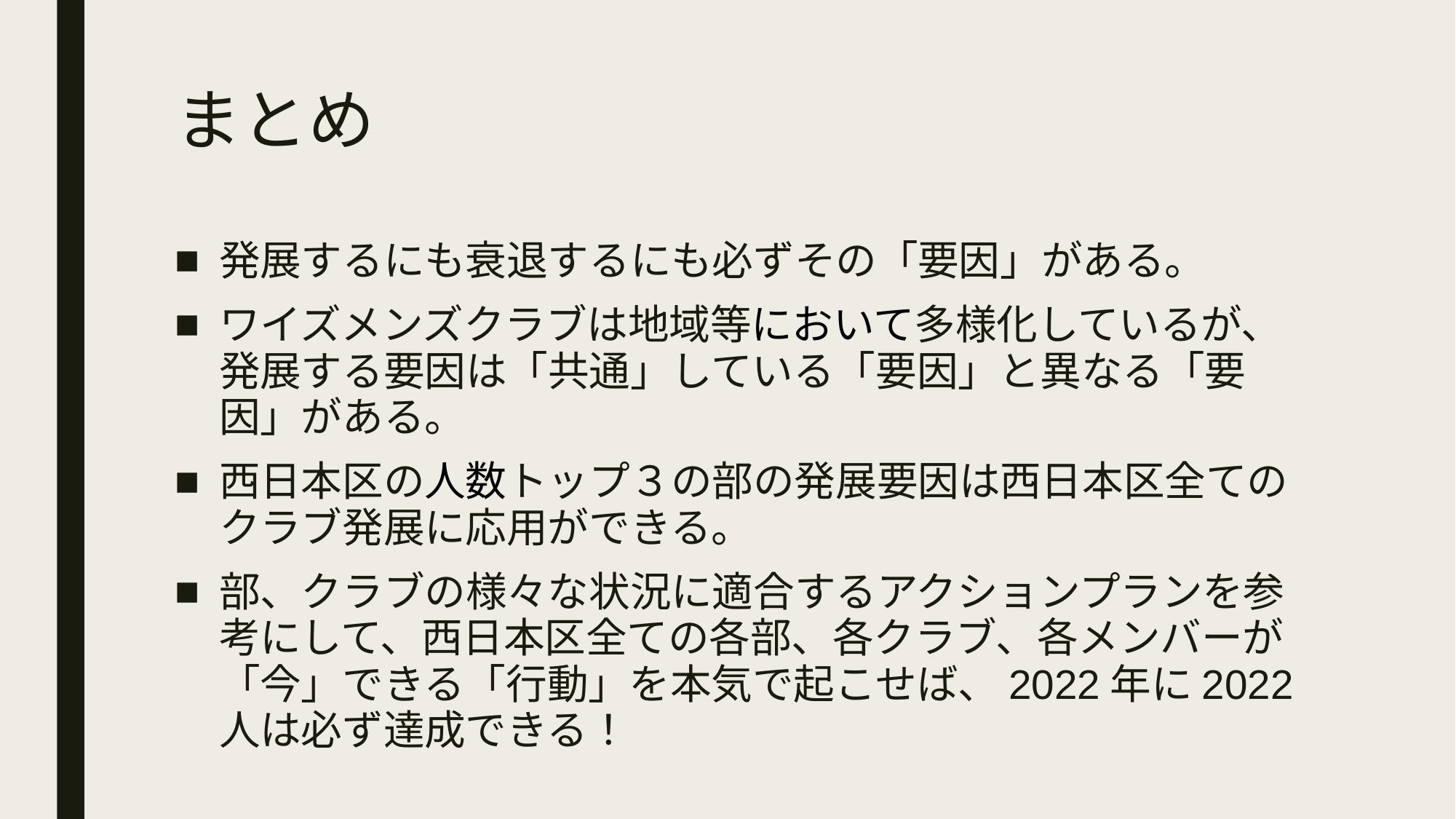

# まとめ
発展するにも衰退するにも必ずその「要因」がある。
ワイズメンズクラブは地域等において多様化しているが、発展する要因は「共通」している「要因」と異なる「要因」がある。
西日本区の人数トップ３の部の発展要因は西日本区全てのクラブ発展に応用ができる。
部、クラブの様々な状況に適合するアクションプランを参考にして、西日本区全ての各部、各クラブ、各メンバーが「今」できる「行動」を本気で起こせば、2022年に2022人は必ず達成できる！